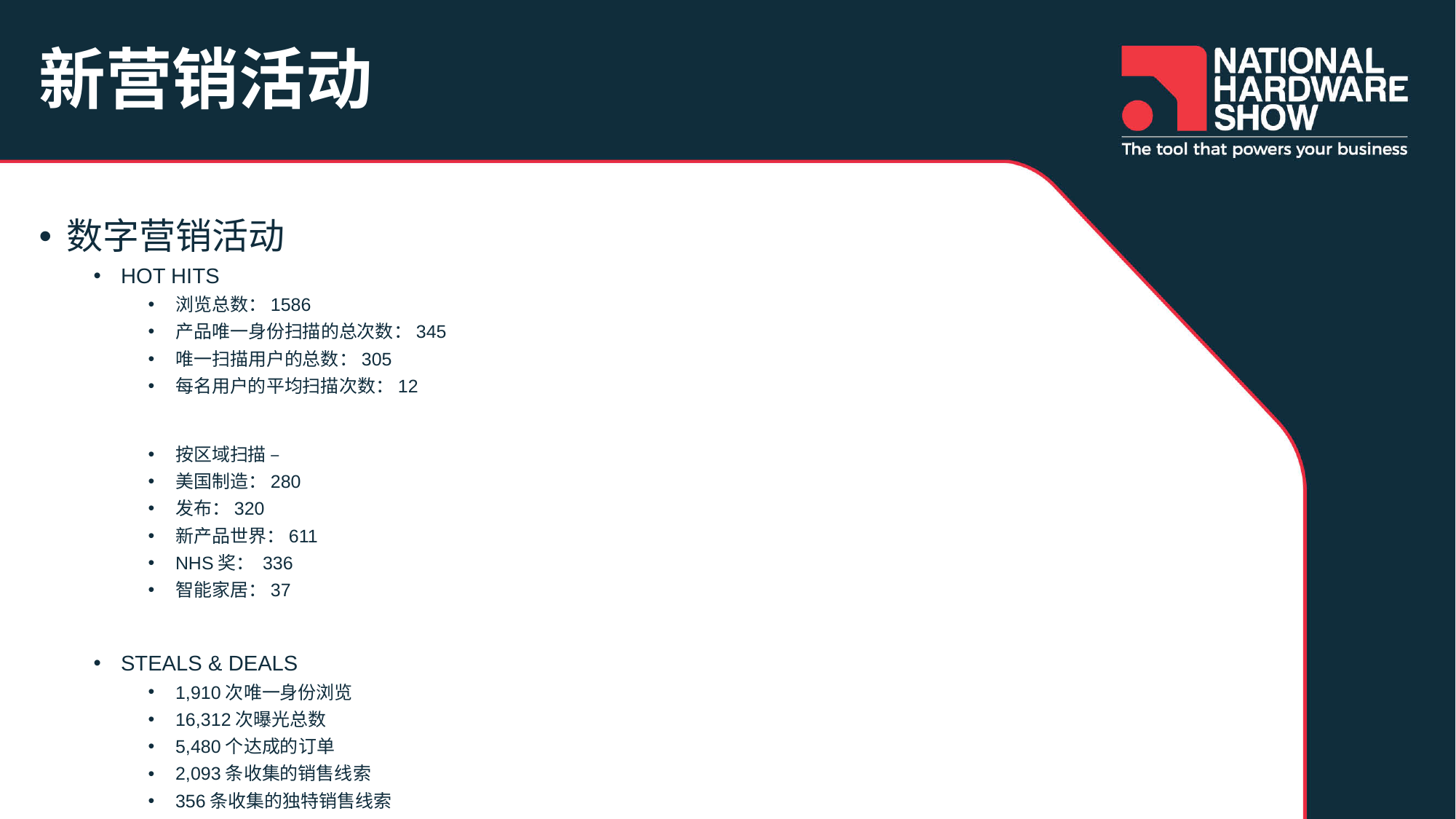

# 新营销活动
数字营销活动
HOT HITS
浏览总数：1586
产品唯一身份扫描的总次数：345
唯一扫描用户的总数：305
每名用户的平均扫描次数：12

按区域扫描 –
美国制造：280
发布：320
新产品世界：611
NHS奖： 336
智能家居：37

STEALS & DEALS
1,910次唯一身份浏览
16,312次曝光总数
5,480个达成的订单
2,093条收集的销售线索
356条收集的独特销售线索